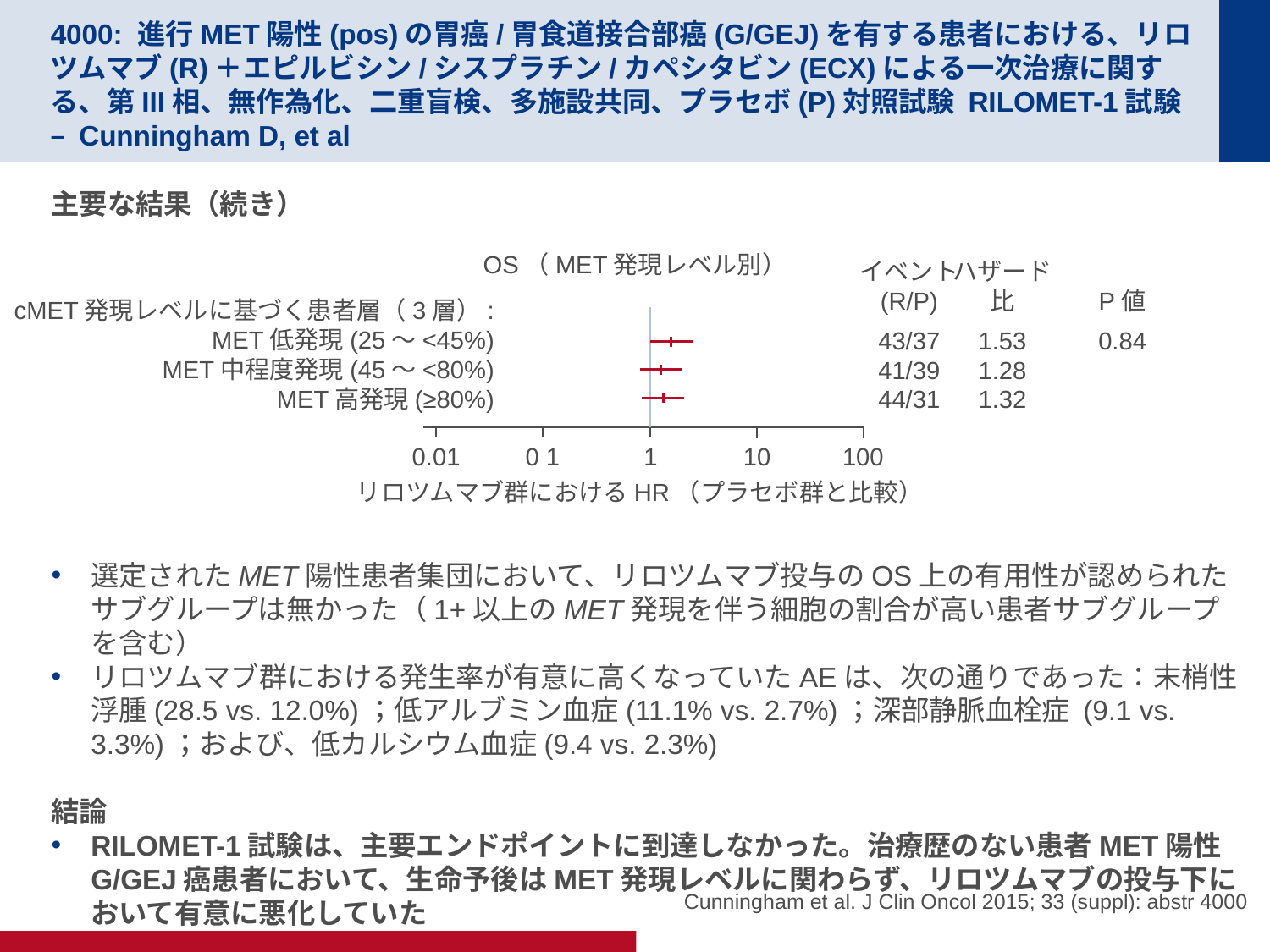

# 4000: 進行MET陽性(pos)の胃癌/胃食道接合部癌(G/GEJ)を有する患者における、リロツムマブ(R)＋エピルビシン/シスプラチン/カペシタビン(ECX)による一次治療に関する、第III相、無作為化、二重盲検、多施設共同、プラセボ(P)対照試験 RILOMET-1試験 – Cunningham D, et al
主要な結果（続き）

選定されたMET陽性患者集団において、リロツムマブ投与のOS上の有用性が認められたサブグループは無かった（1+以上のMET発現を伴う細胞の割合が高い患者サブグループを含む）
リロツムマブ群における発生率が有意に高くなっていたAEは、次の通りであった：末梢性浮腫(28.5 vs. 12.0%)；低アルブミン血症(11.1% vs. 2.7%)；深部静脈血栓症 (9.1 vs. 3.3%)；および、低カルシウム血症(9.4 vs. 2.3%)

結論
RILOMET-1試験は、主要エンドポイントに到達しなかった。治療歴のない患者MET陽性G/GEJ癌患者において、生命予後はMET発現レベルに関わらず、リロツムマブの投与下において有意に悪化していた
OS（MET発現レベル別）
イベント
(R/P)
ハザード
比
P値
cMET発現レベルに基づく患者層（3層）:
MET低発現(25～<45%)
MET中程度発現(45～<80%)
MET高発現(≥80%)
43/37
41/39
44/31
1.53
1.28
1.32
0.84
0.01
0 1
1
10
100
リロツムマブ群におけるHR（プラセボ群と比較）
Cunningham et al. J Clin Oncol 2015; 33 (suppl): abstr 4000